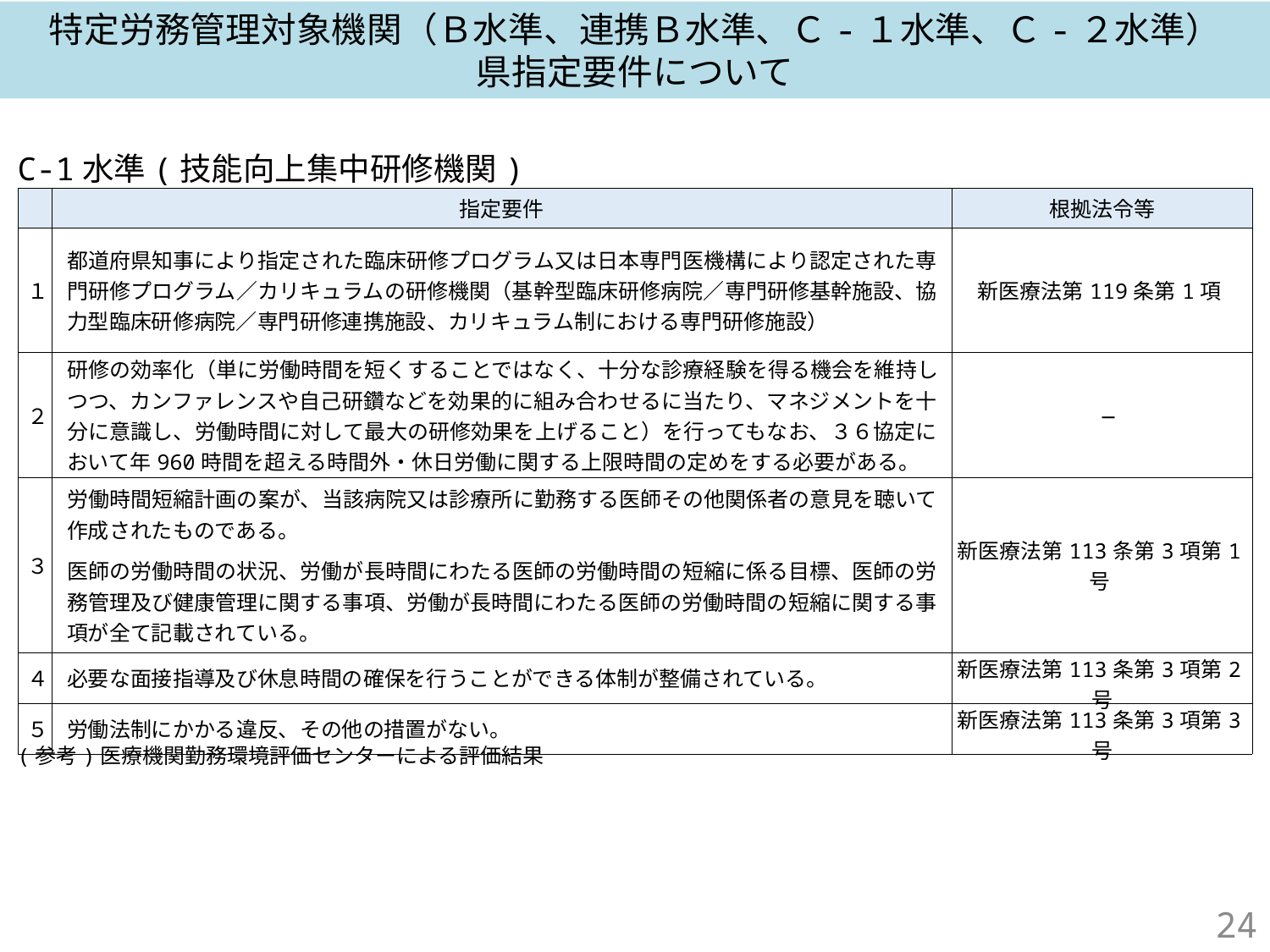

特定労務管理対象機関（Ｂ水準、連携Ｂ水準、Ｃ-１水準、Ｃ-２水準）
県指定要件について
C-1水準(技能向上集中研修機関)
|  | 指定要件 | 根拠法令等 |
| --- | --- | --- |
| １ | 都道府県知事により指定された臨床研修プログラム又は日本専門医機構により認定された専門研修プログラム／カリキュラムの研修機関（基幹型臨床研修病院／専門研修基幹施設、協力型臨床研修病院／専門研修連携施設、カリキュラム制における専門研修施設） | 新医療法第119条第1項 |
| ２ | 研修の効率化（単に労働時間を短くすることではなく、十分な診療経験を得る機会を維持しつつ、カンファレンスや自己研鑽などを効果的に組み合わせるに当たり、マネジメントを十分に意識し、労働時間に対して最大の研修効果を上げること）を行ってもなお、３６協定において年960時間を超える時間外・休日労働に関する上限時間の定めをする必要がある。 | ― |
| ３ | 労働時間短縮計画の案が、当該病院又は診療所に勤務する医師その他関係者の意見を聴いて作成されたものである。 医師の労働時間の状況、労働が長時間にわたる医師の労働時間の短縮に係る目標、医師の労務管理及び健康管理に関する事項、労働が長時間にわたる医師の労働時間の短縮に関する事項が全て記載されている。 | 新医療法第113条第3項第1号 |
| ４ | 必要な面接指導及び休息時間の確保を行うことができる体制が整備されている。 | 新医療法第113条第3項第2号 |
| ５ | 労働法制にかかる違反、その他の措置がない。 | 新医療法第113条第3項第3号 |
(参考)医療機関勤務環境評価センターによる評価結果

24